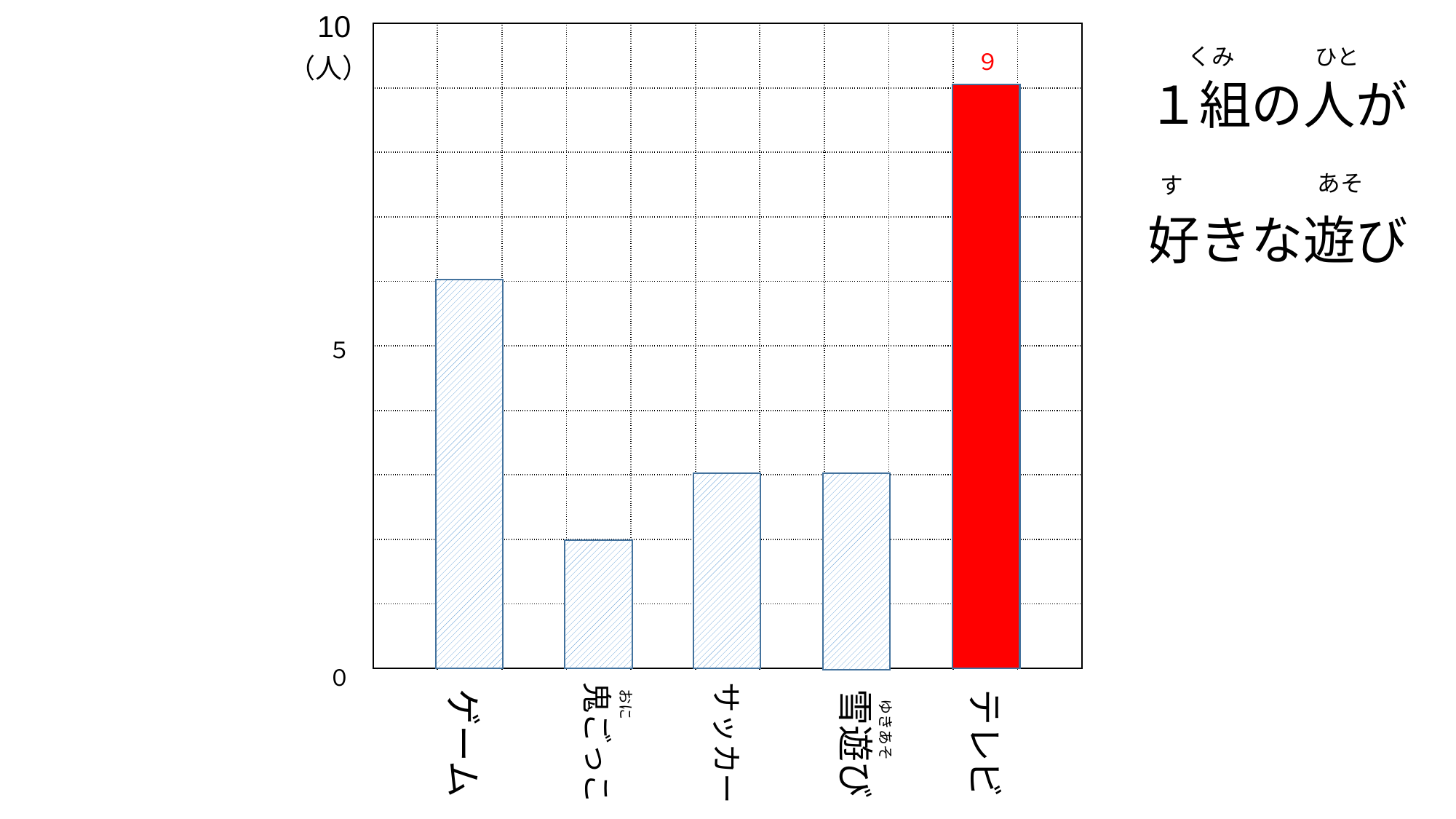

10
　９
|  |  |  |  |  |  |  |  |  |  |  |
| --- | --- | --- | --- | --- | --- | --- | --- | --- | --- | --- |
|  |  |  |  |  |  |  |  |  |  |  |
|  |  |  |  |  |  |  |  |  |  |  |
|  |  |  |  |  |  |  |  |  |  |  |
|  |  |  |  |  |  |  |  |  |  |  |
|  |  |  |  |  |  |  |  |  |  |  |
|  |  |  |  |  |  |  |  |  |  |  |
|  |  |  |  |  |  |  |  |  |  |  |
|  |  |  |  |  |  |  |  |  |  |  |
|  |  |  |  |  |  |  |  |  |  |  |
（人）
　くみ
　ひと
　あそ
　す
# １組の人が 好きな遊び

　５

　０
ゲーム
鬼ごっこ
サッカー
雪遊び
テレビ
　おに
　ゆきあそ